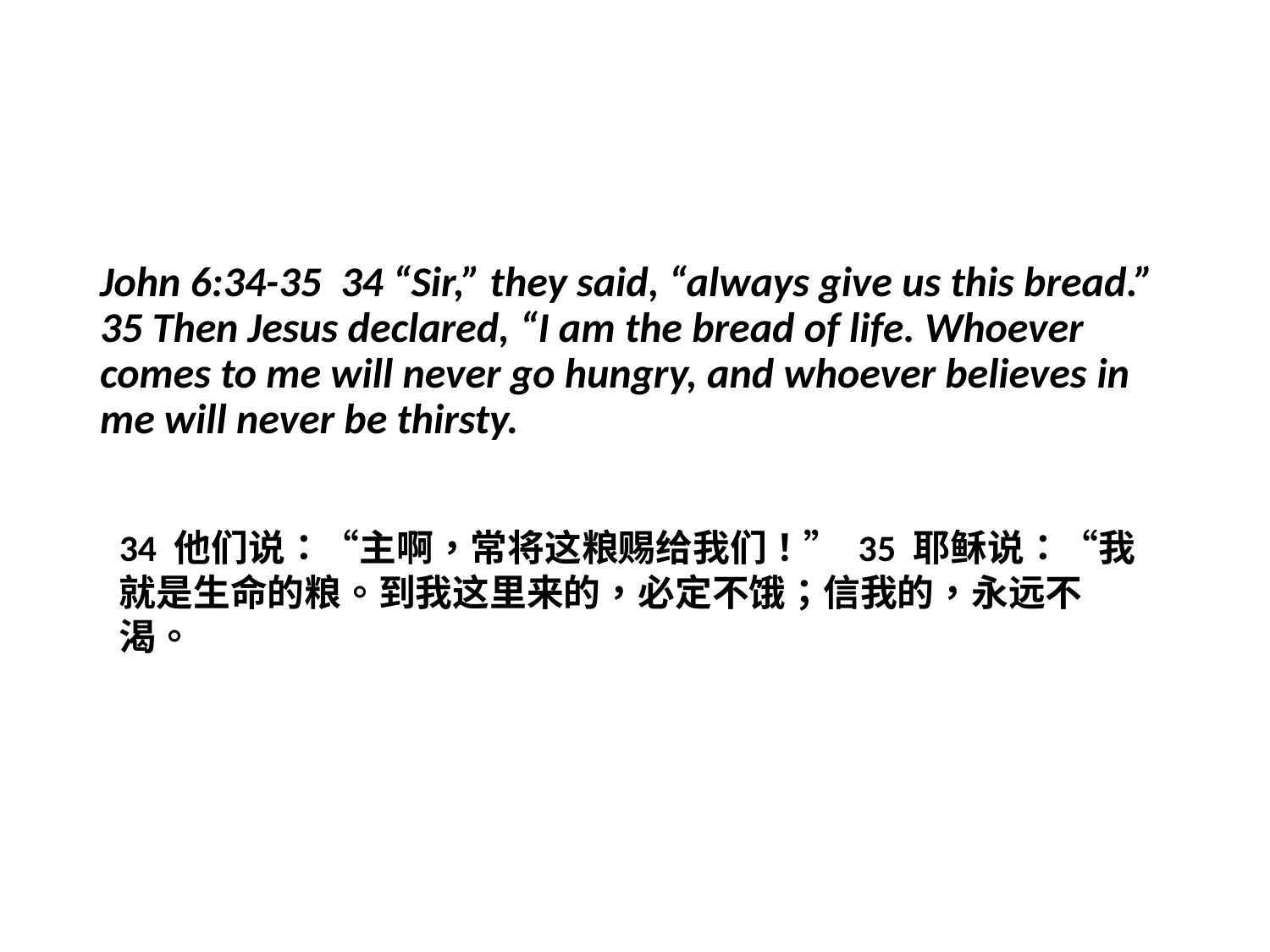

#
John 6:34-35  34 “Sir,” they said, “always give us this bread.”  35 Then Jesus declared, “I am the bread of life. Whoever comes to me will never go hungry, and whoever believes in me will never be thirsty.

34 他们说：“主啊，常将这粮赐给我们！” 35 耶稣说：“我就是生命的粮。到我这里来的，必定不饿；信我的，永远不渴。